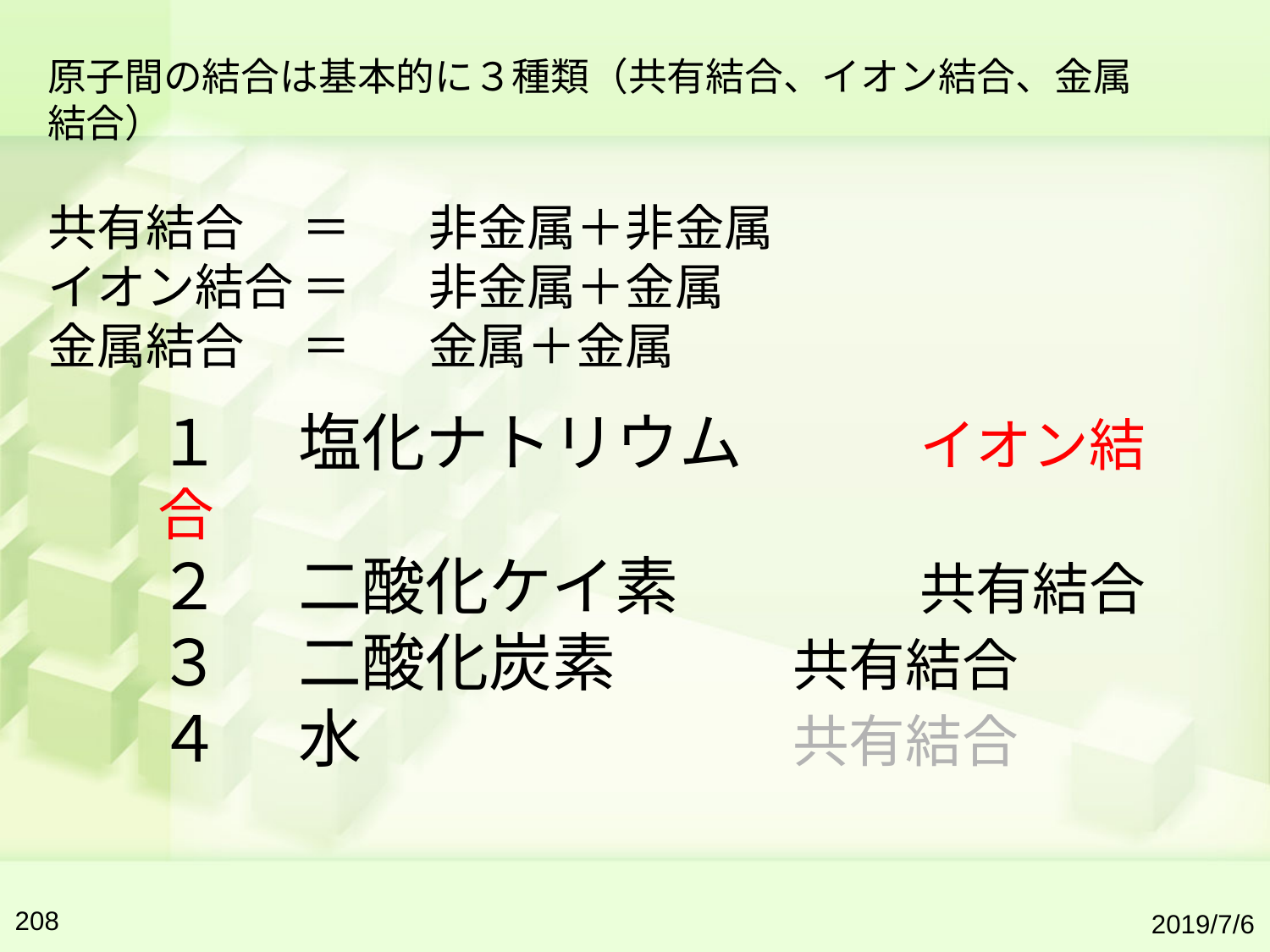

原子間の結合は基本的に３種類（共有結合、イオン結合、金属結合）
共有結合	＝	非金属＋非金属
イオン結合	＝	非金属＋金属
金属結合	＝	金属＋金属
１ 　塩化ナトリウム		イオン結合
２ 　二酸化ケイ素		共有結合
３ 　二酸化炭素		共有結合
４ 　水				共有結合
208
2019/7/6